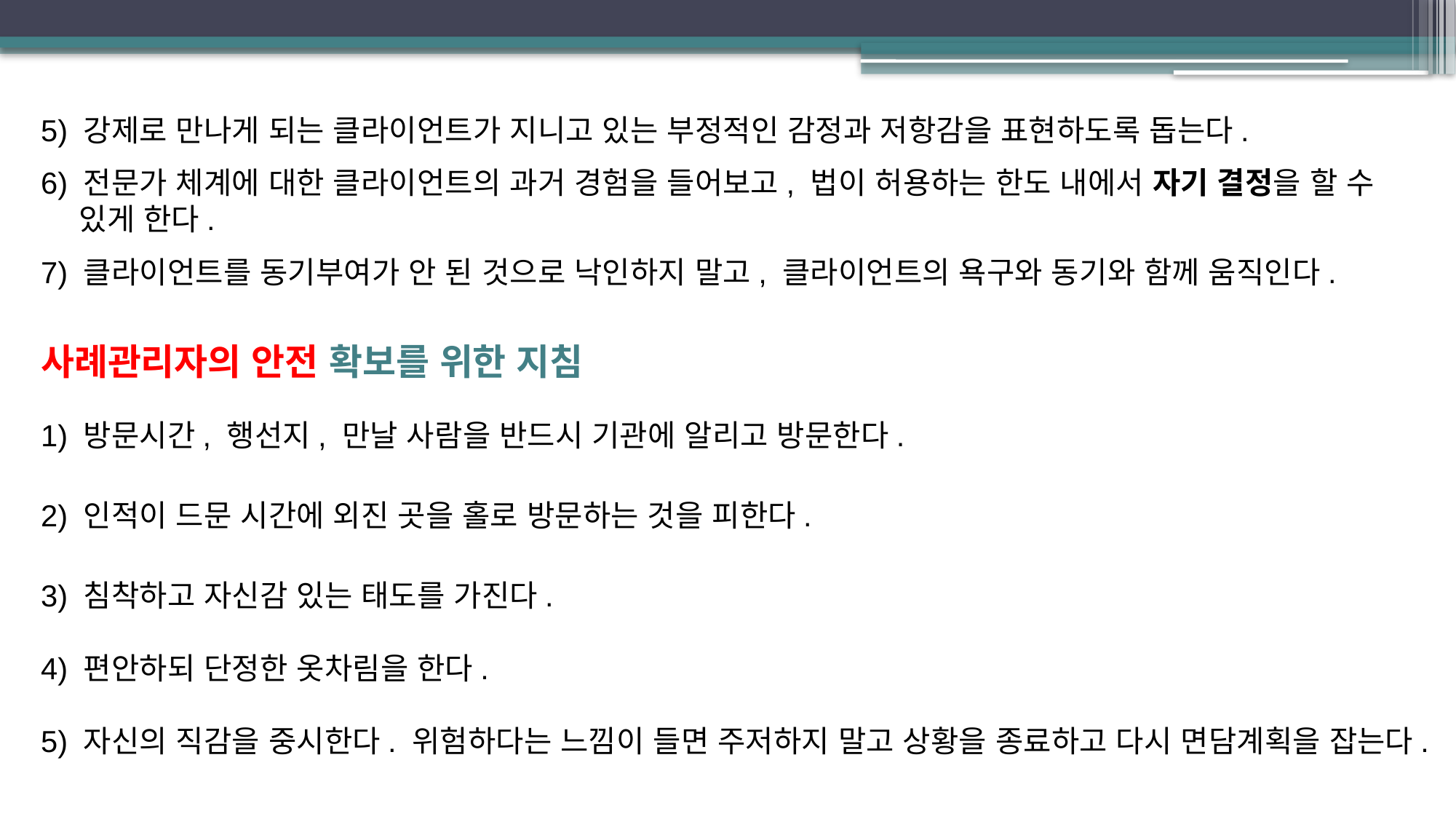

5) 강제로 만나게 되는 클라이언트가 지니고 있는 부정적인 감정과 저항감을 표현하도록 돕는다.

6) 전문가 체계에 대한 클라이언트의 과거 경험을 들어보고, 법이 허용하는 한도 내에서 자기 결정을 할 수 있게 한다.

7) 클라이언트를 동기부여가 안 된 것으로 낙인하지 말고, 클라이언트의 욕구와 동기와 함께 움직인다.
사례관리자의 안전 확보를 위한 지침
1) 방문시간, 행선지, 만날 사람을 반드시 기관에 알리고 방문한다.

2) 인적이 드문 시간에 외진 곳을 홀로 방문하는 것을 피한다.

3) 침착하고 자신감 있는 태도를 가진다.

4) 편안하되 단정한 옷차림을 한다.

5) 자신의 직감을 중시한다. 위험하다는 느낌이 들면 주저하지 말고 상황을 종료하고 다시 면담계획을 잡는다.